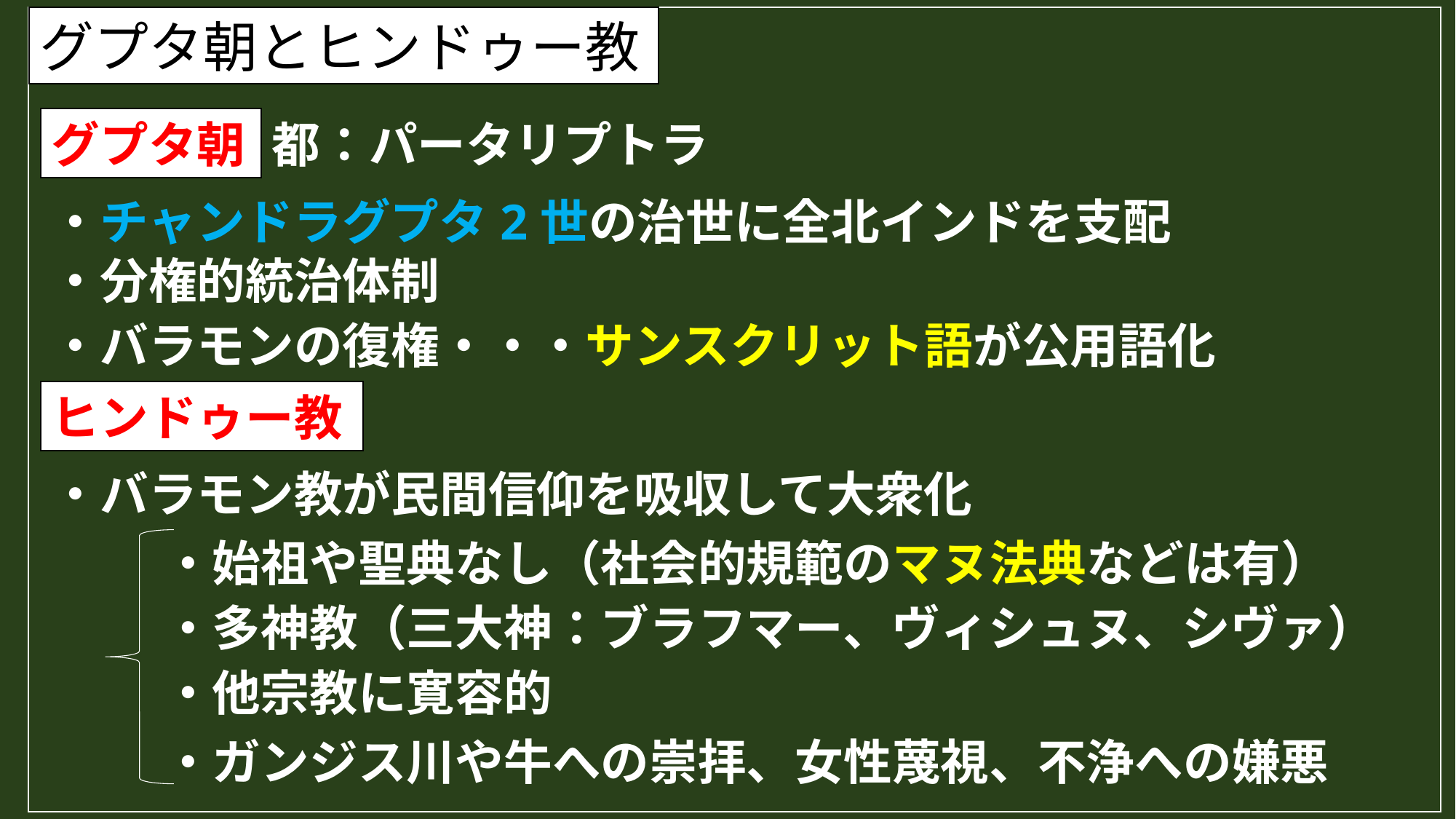

グプタ朝とヒンドゥー教
グプタ朝
都：パータリプトラ
・チャンドラグプタ2世の治世に全北インドを支配
・分権的統治体制
・バラモンの復権・・・サンスクリット語が公用語化
ヒンドゥー教
・バラモン教が民間信仰を吸収して大衆化
・始祖や聖典なし（社会的規範のマヌ法典などは有）

・多神教（三大神：ブラフマー、ヴィシュヌ、シヴァ）
・他宗教に寛容的
・ガンジス川や牛への崇拝、女性蔑視、不浄への嫌悪